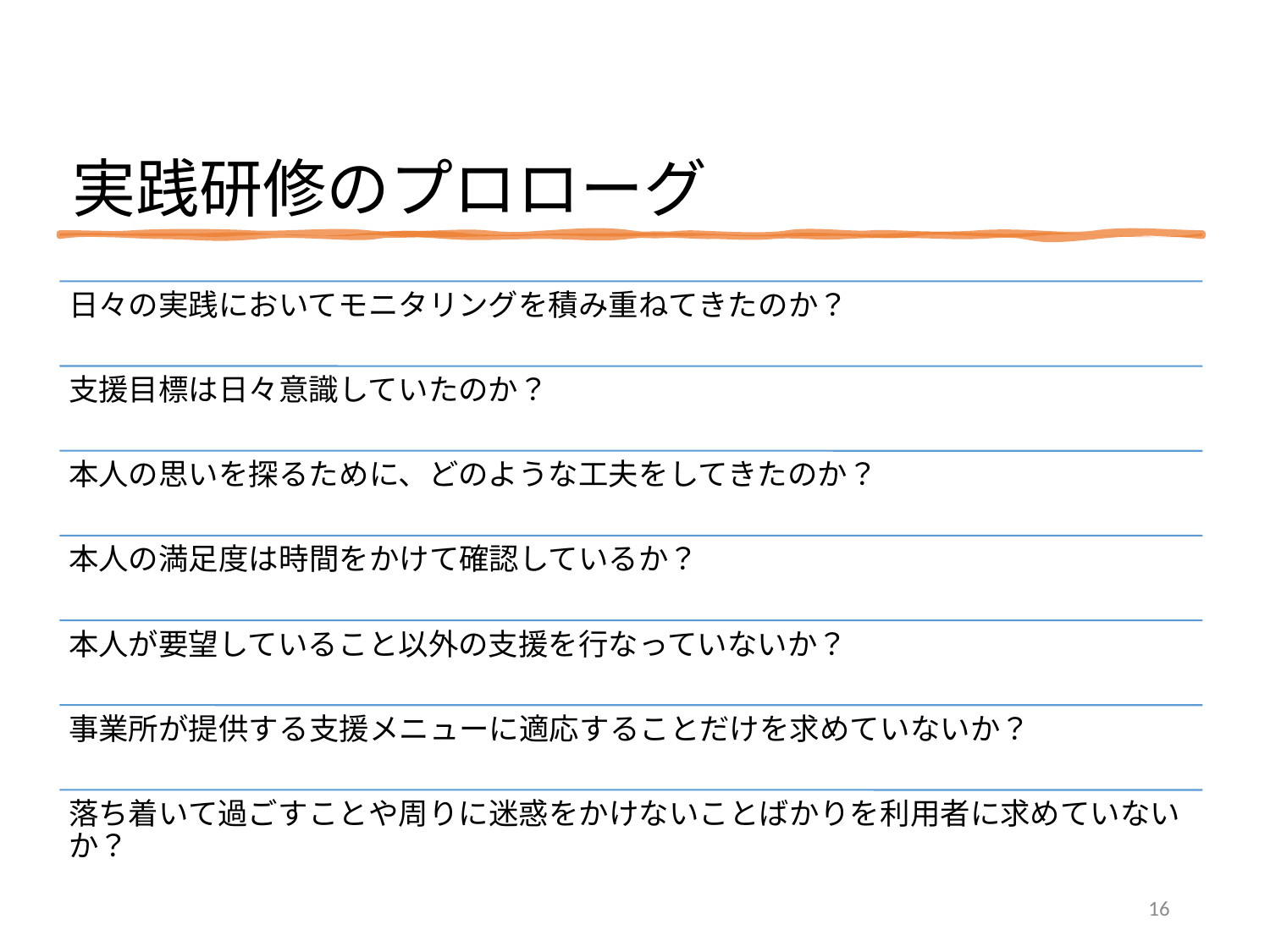

# 実践研修のプロローグ

日々の実践においてモニタリングを積み重ねてきたのか？
支援目標は日々意識していたのか？
本人の思いを探るために、どのような工夫をしてきたのか？
本人の満足度は時間をかけて確認しているか？
本人が要望していること以外の支援を行なっていないか？
事業所が提供する支援メニューに適応することだけを求めていないか？
落ち着いて過ごすことや周りに迷惑をかけないことばかりを利用者に求めていないか？
16